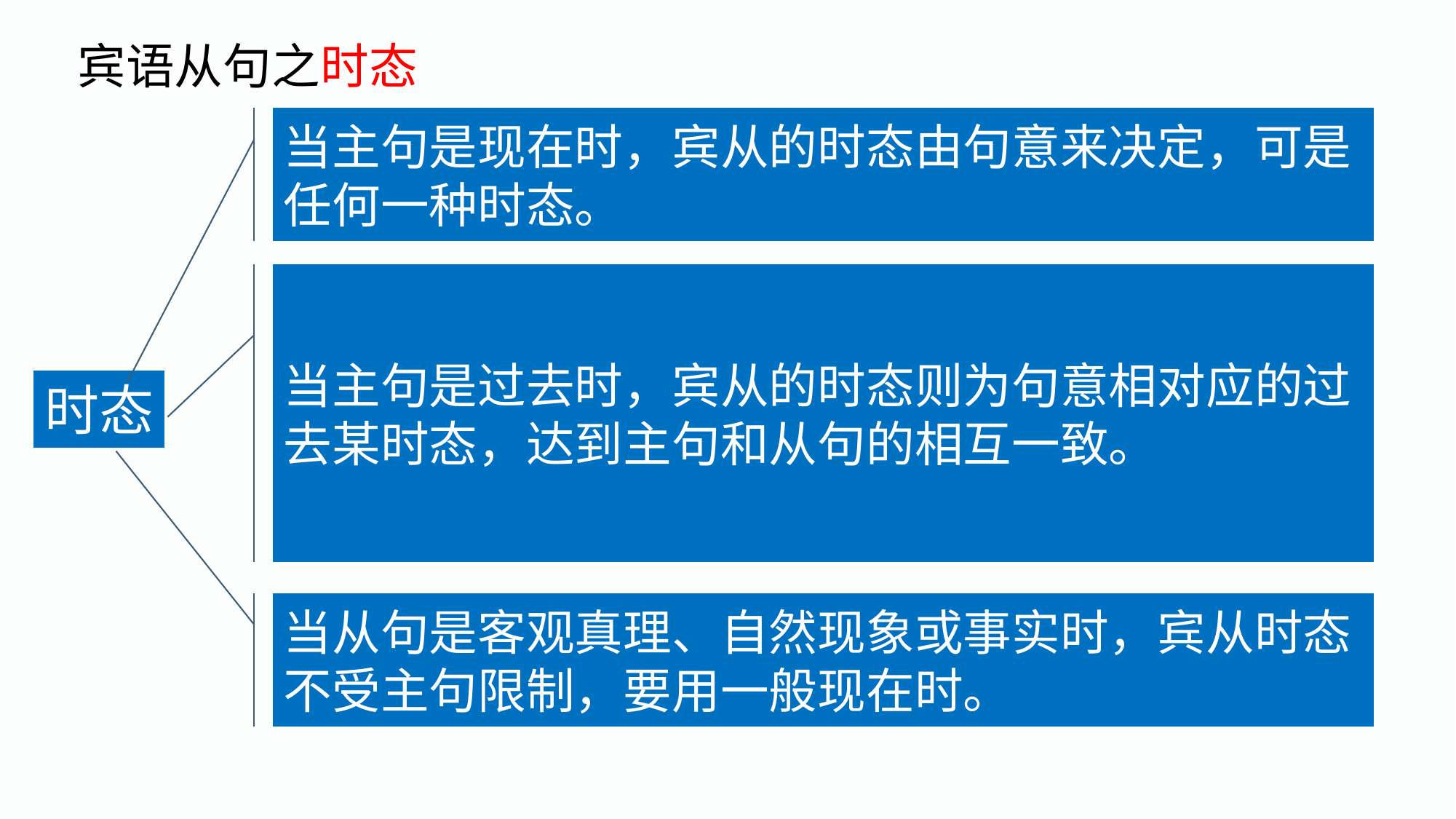

宾语从句之时态
We’re discussing what we’ve learned from the failure.
Someone questioned if/whether he had told the truth.
Linda said she didn’t think the sports meeting would be put off till next Friday.
Our physics teacher asked us to prove that light travels faster than sound.
当主句是现在时，宾从的时态由句意来决定，可是任何一种时态。
当主句是过去时，宾从的时态则为句意相对应的过去某时态，达到主句和从句的相互一致。
时态
当从句是客观真理、自然现象或事实时，宾从时态不受主句限制，要用一般现在时。